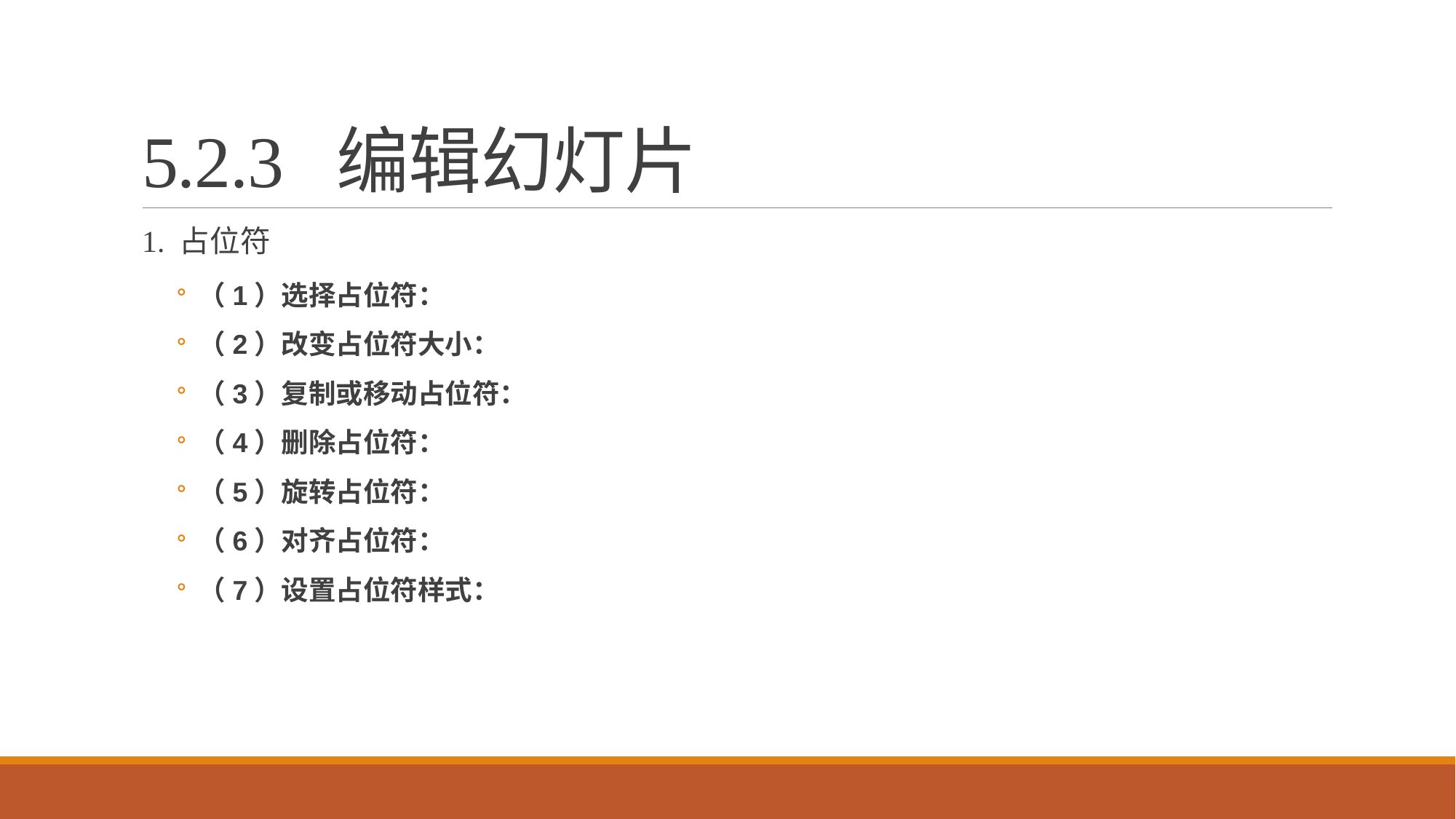

# 5.2.3  编辑幻灯片
1. 占位符
（1）选择占位符：
（2）改变占位符大小：
（3）复制或移动占位符：
（4）删除占位符：
（5）旋转占位符：
（6）对齐占位符：
（7）设置占位符样式：